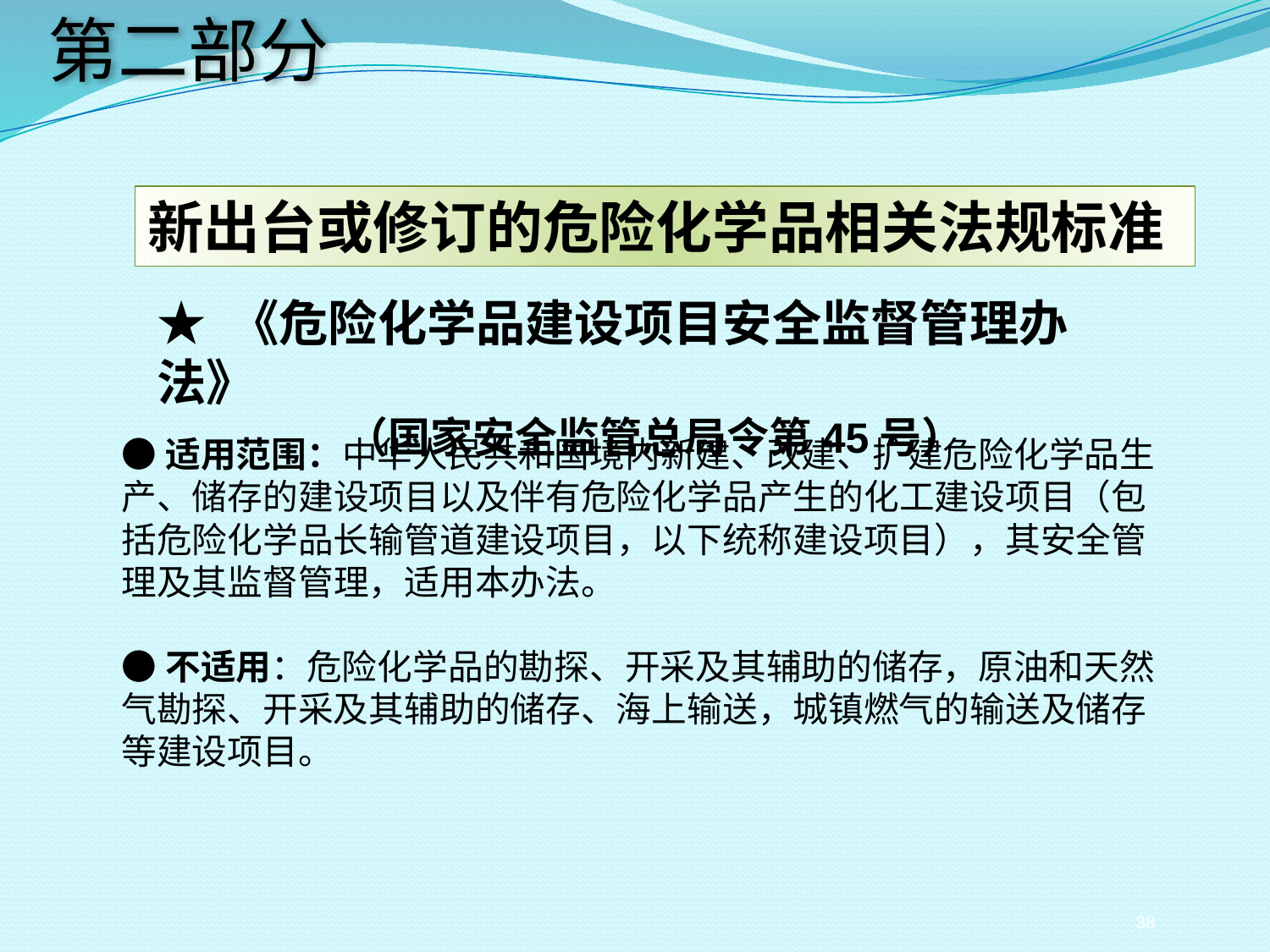

第二部分
新出台或修订的危险化学品相关法规标准
★ 《危险化学品建设项目安全监督管理办法》
（国家安全监管总局令第45号）
●适用范围：中华人民共和国境内新建、改建、扩建危险化学品生产、储存的建设项目以及伴有危险化学品产生的化工建设项目（包括危险化学品长输管道建设项目，以下统称建设项目），其安全管理及其监督管理，适用本办法。

●不适用：危险化学品的勘探、开采及其辅助的储存，原油和天然气勘探、开采及其辅助的储存、海上输送，城镇燃气的输送及储存等建设项目。

38